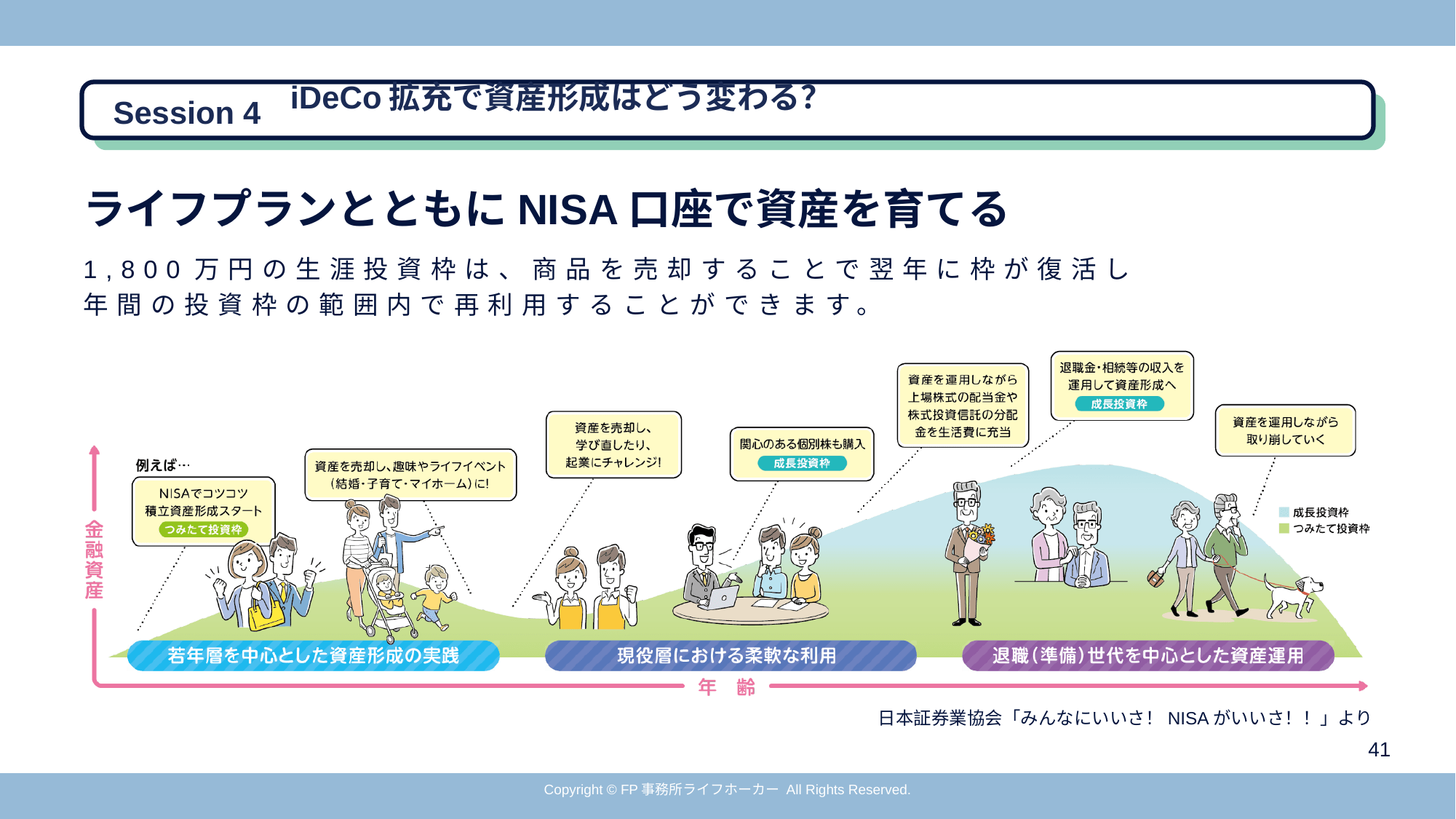

iDeCo拡充で資産形成はどう変わる？
Session 4

ライフプランとともにNISA口座で資産を育てる
1,800万円の生涯投資枠は、商品を売却することで翌年に枠が復活し
年間の投資枠の範囲内で再利用することができます。

日本証券業協会「みんなにいいさ！NISAがいいさ！！」より
41

Copyright © FP事務所ライフホーカー All Rights Reserved.